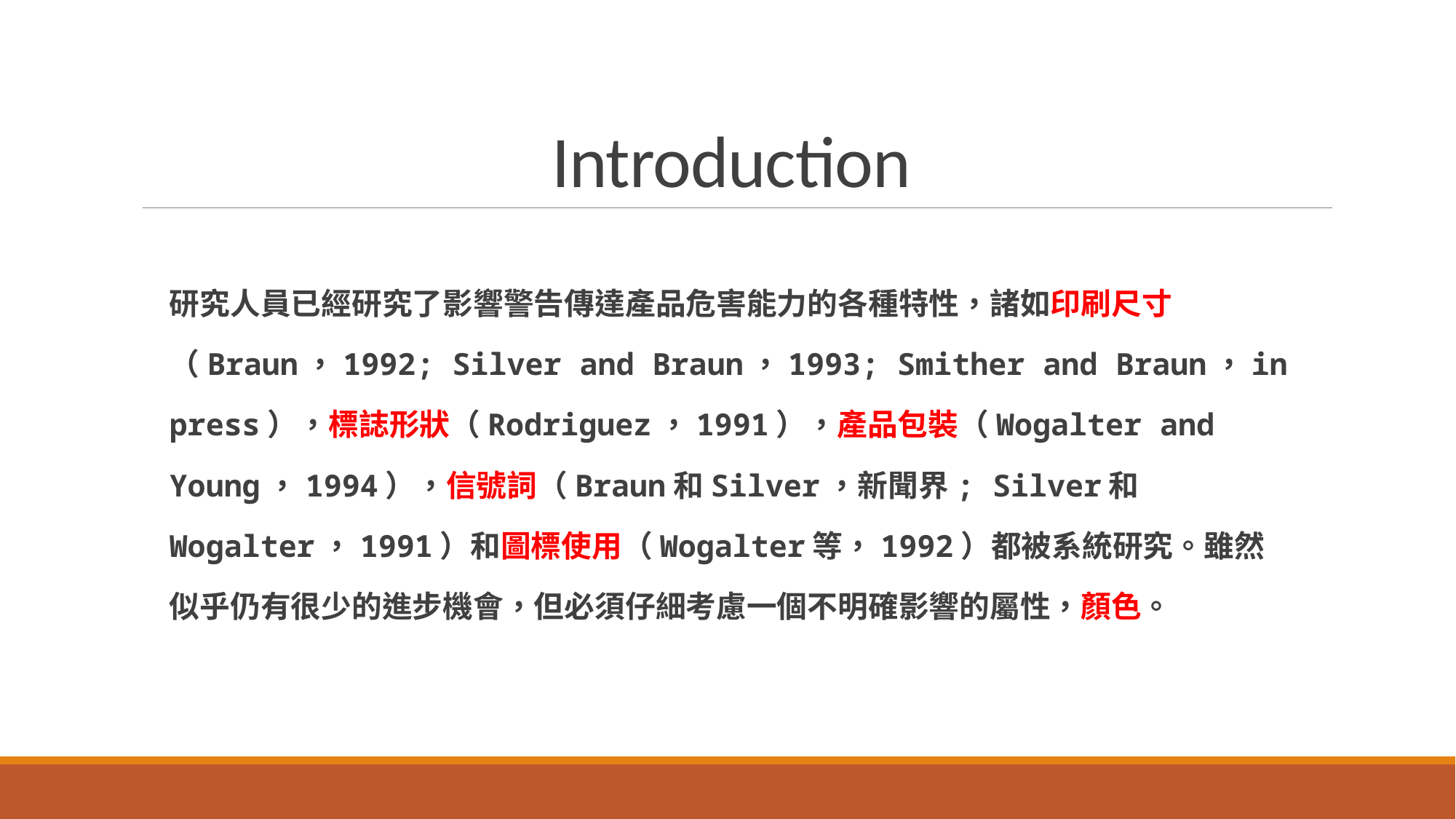

# Introduction
研究人員已經研究了影響警告傳達產品危害能力的各種特性，諸如印刷尺寸（Braun，1992; Silver and Braun，1993; Smither and Braun，in press），標誌形狀（Rodriguez，1991），產品包裝（Wogalter and Young，1994），信號詞（Braun和Silver，新聞界; Silver和Wogalter，1991）和圖標使用（Wogalter等，1992）都被系統研究。雖然似乎仍有很少的進步機會，但必須仔細考慮一個不明確影響的屬性，顏色。